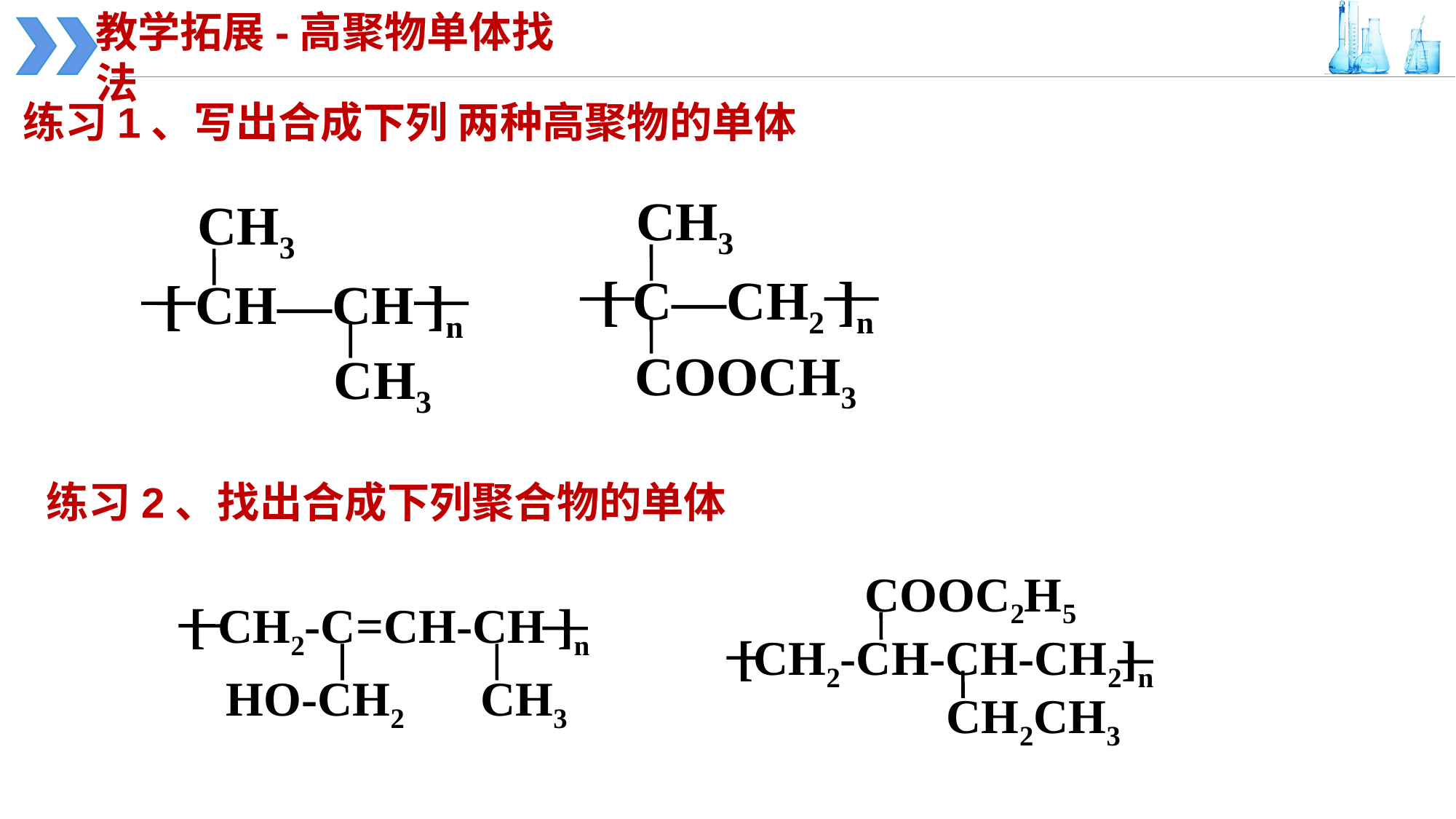

教学拓展-高聚物单体找法
练习1、写出合成下列 两种高聚物的单体
CH3

[ C—CH2 ]n

COOCH3
CH3

[ CH—CH ]n

CH3
练习2、找出合成下列聚合物的单体
COOC2H5

[CH2-CH-CH-CH2]n

CH2CH3
[ CH2-C=CH-CH ]n

HO-CH2
CH3